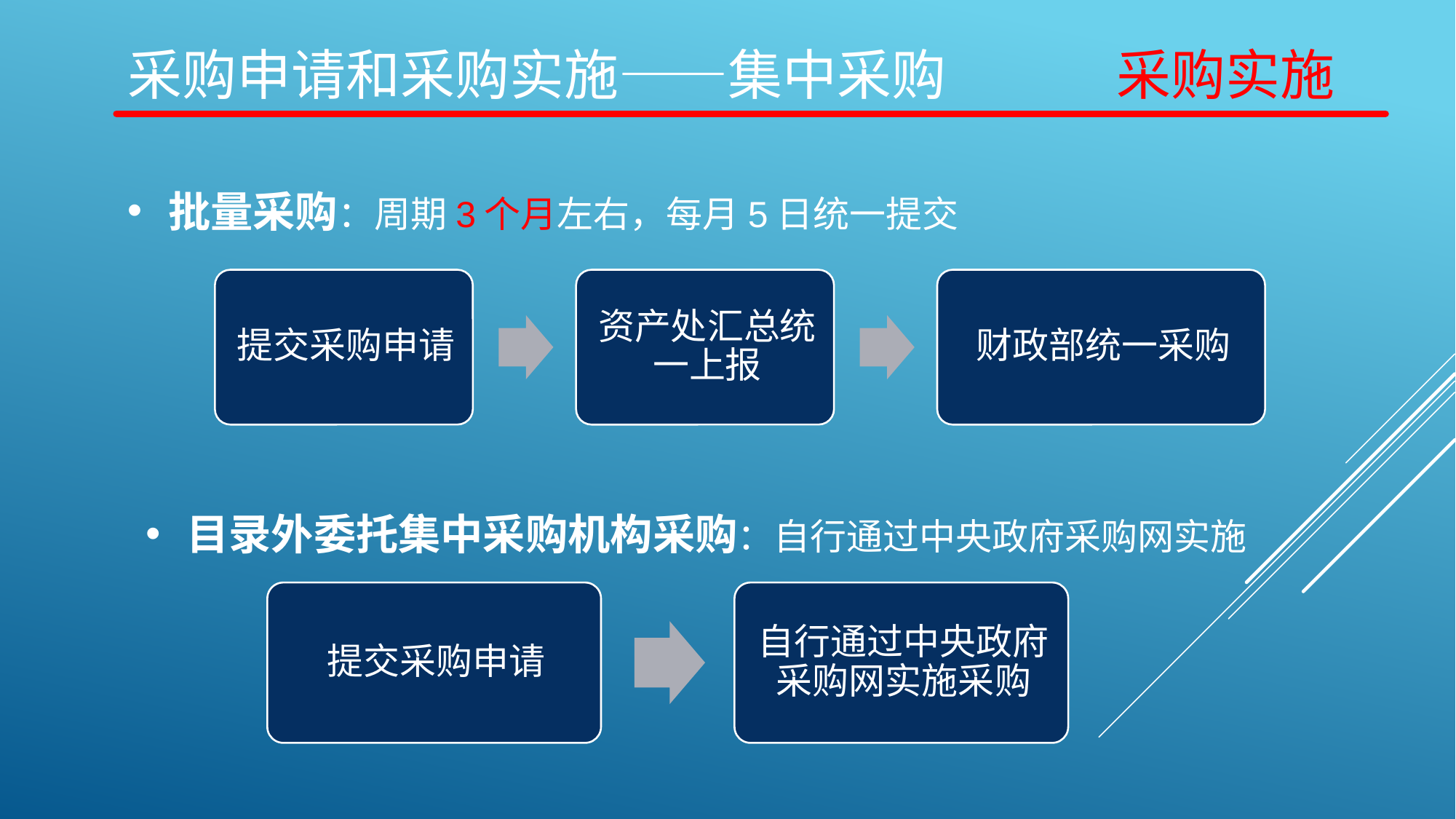

# 采购申请和采购实施——集中采购              采购实施
批量采购：周期3个月左右，每月5日统一提交
提交采购申请

资产处汇总统一上报

财政部统一采购
目录外委托集中采购机构采购：自行通过中央政府采购网实施
提交采购申请

自行通过中央政府采购网实施采购